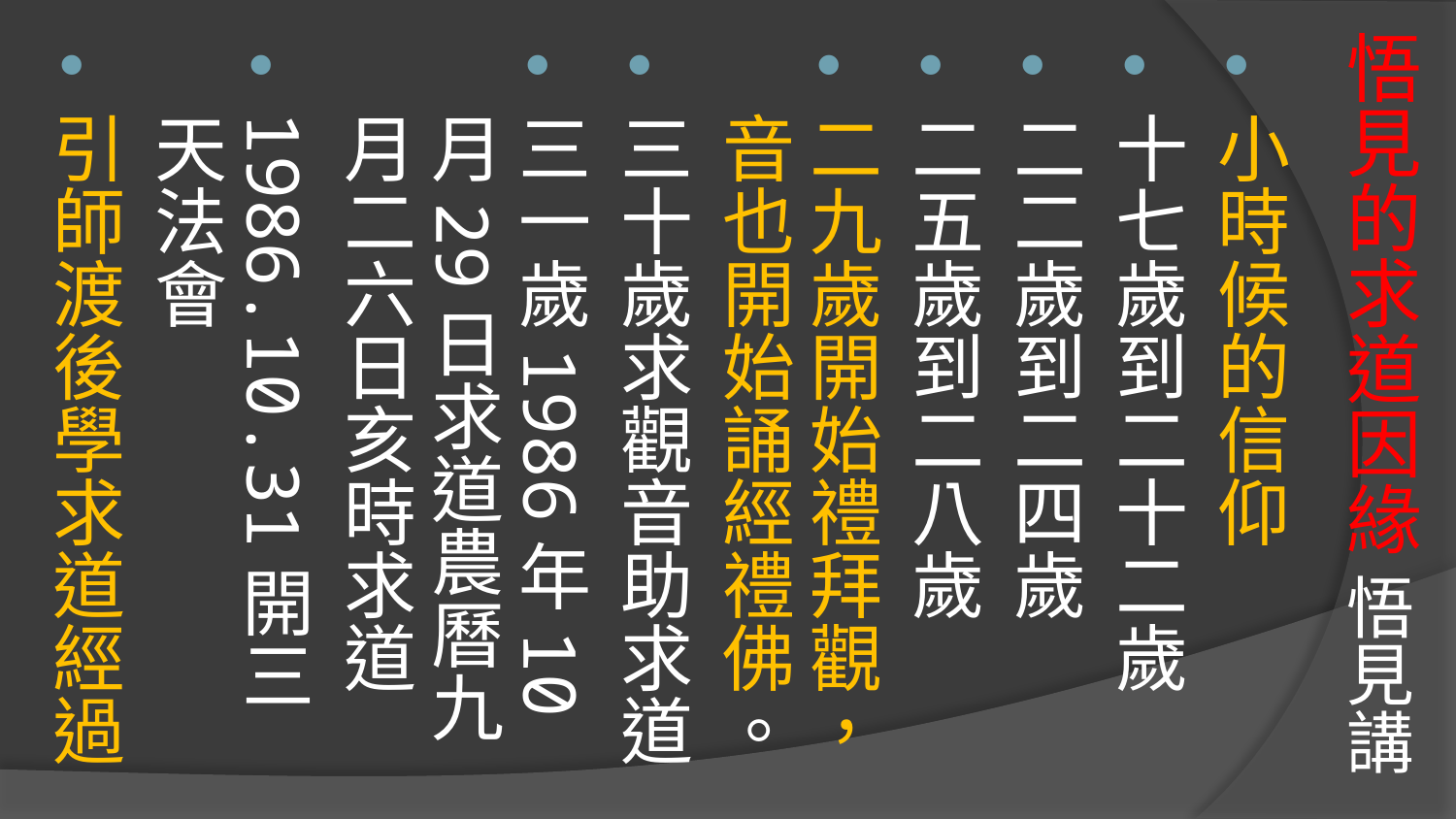

# 悟見的求道因緣 悟見講
小時候的信仰
十七歲到二十二歲
二二歲到二四歲
二五歲到二八歲
二九歲開始禮拜觀，音也開始誦經禮佛。
三十歲求觀音助求道
三一歲1986年10月29日求道農曆九月二六日亥時求道
1986.10.31開三天法會
引師渡後學求道經過